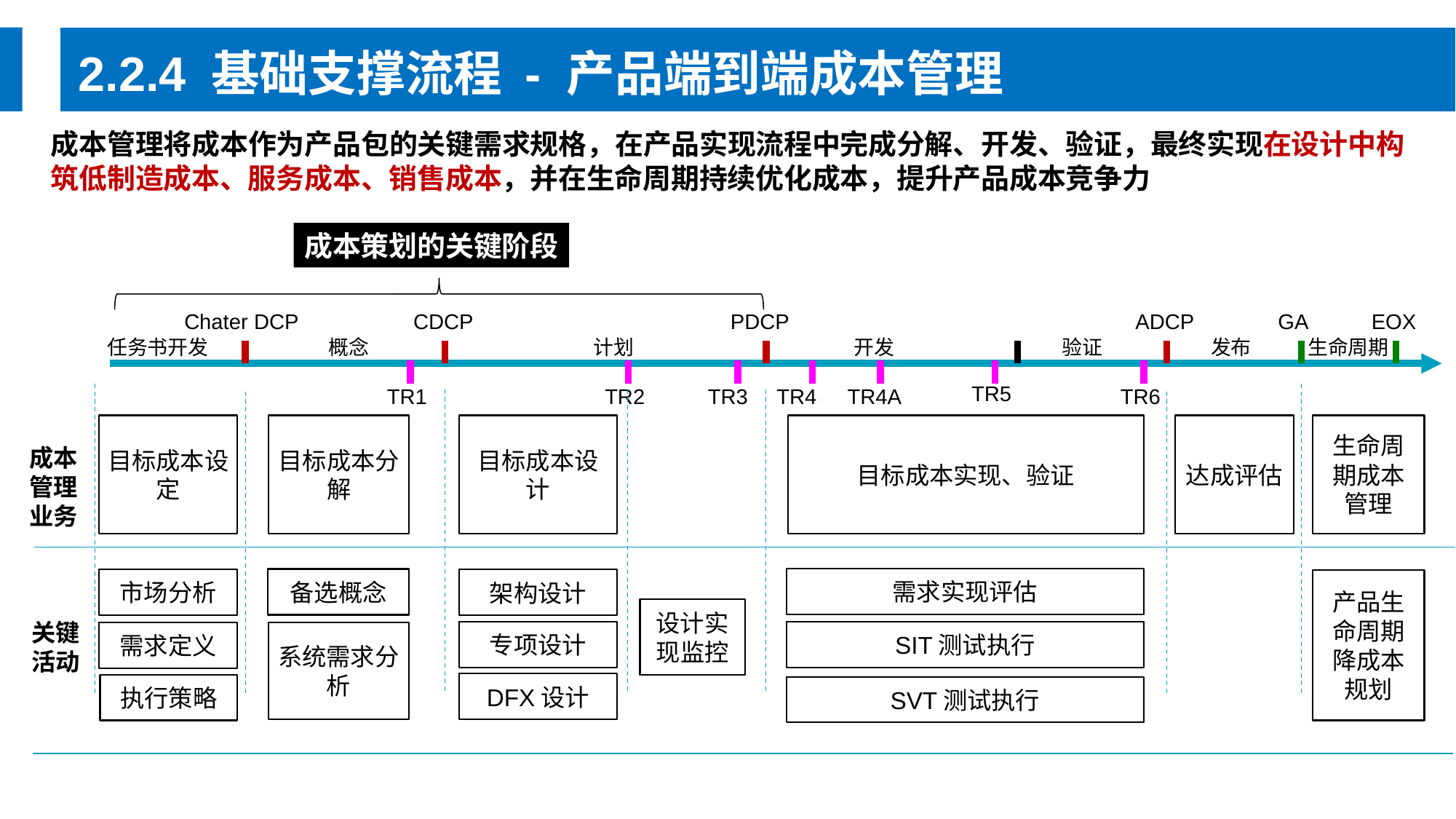

2.2.4 基础支撑流程 - 产品端到端成本管理
成本管理将成本作为产品包的关键需求规格，在产品实现流程中完成分解、开发、验证，最终实现在设计中构筑低制造成本、服务成本、销售成本，并在生命周期持续优化成本，提升产品成本竞争力
成本策划的关键阶段
Chater DCP
CDCP
PDCP
ADCP
GA
EOX
任务书开发
概念
计划
开发
验证
发布
生命周期
TR5
TR1
TR2
TR3
TR4
TR4A
TR6
目标成本设定
目标成本分解
目标成本设计
目标成本实现、验证
达成评估
生命周期成本管理
成本管理业务
需求实现评估
备选概念
市场分析
架构设计
产品生命周期降成本规划
设计实现监控
关键活动
专项设计
SIT测试执行
系统需求分析
需求定义
DFX设计
执行策略
SVT测试执行
40